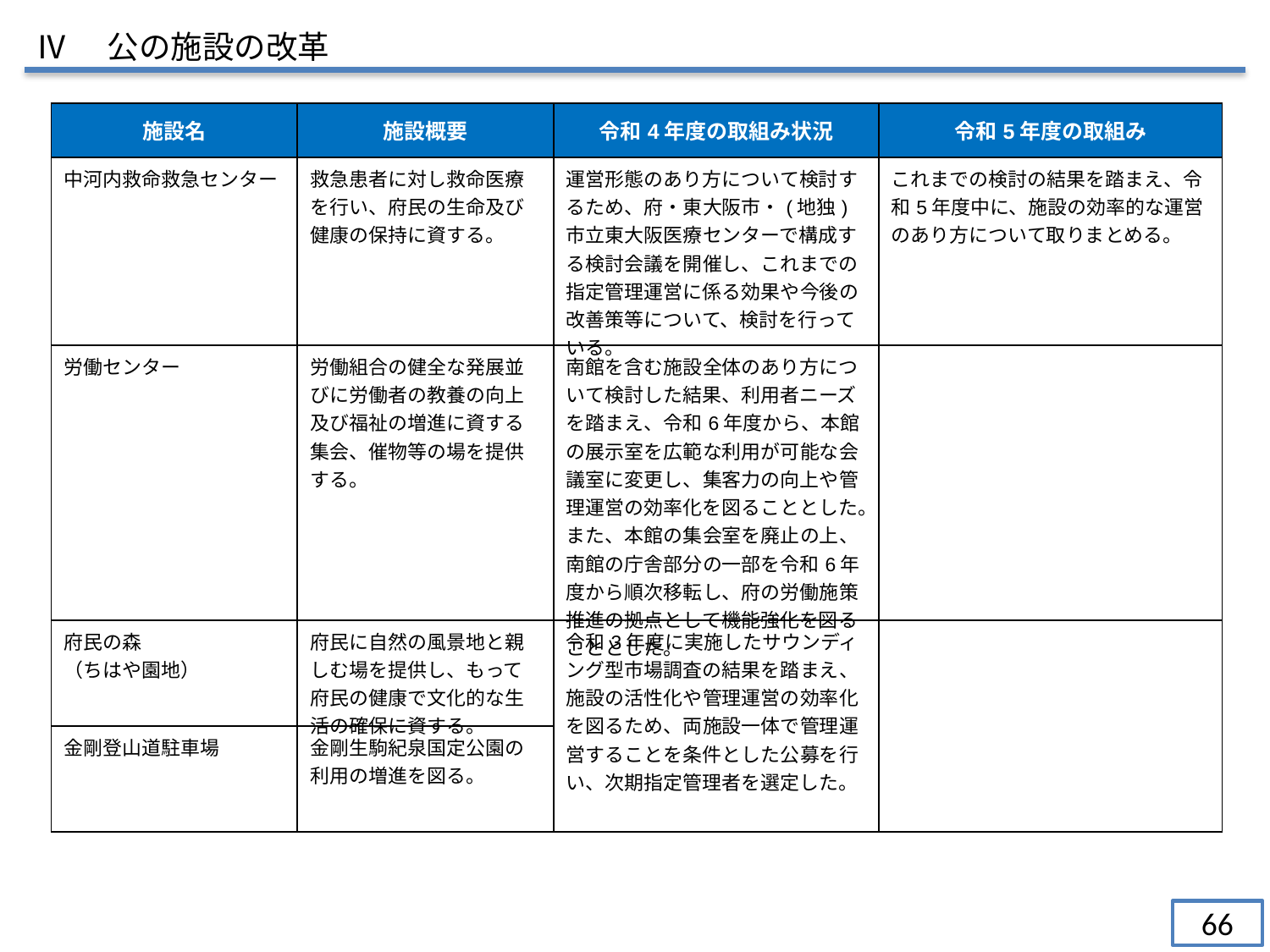

Ⅳ　公の施設の改革
| 施設名 | 施設概要 | 令和4年度の取組み状況 | 令和5年度の取組み |
| --- | --- | --- | --- |
| 中河内救命救急センター | 救急患者に対し救命医療を行い、府民の生命及び健康の保持に資する。 | 運営形態のあり方について検討するため、府・東大阪市・(地独)市立東大阪医療センターで構成する検討会議を開催し、これまでの指定管理運営に係る効果や今後の改善策等について、検討を行っている。 | これまでの検討の結果を踏まえ、令和5年度中に、施設の効率的な運営のあり方について取りまとめる。 |
| 労働センター | 労働組合の健全な発展並びに労働者の教養の向上及び福祉の増進に資する集会、催物等の場を提供する。 | 南館を含む施設全体のあり方について検討した結果、利用者ニーズを踏まえ、令和6年度から、本館の展示室を広範な利用が可能な会議室に変更し、集客力の向上や管理運営の効率化を図ることとした。 また、本館の集会室を廃止の上、南館の庁舎部分の一部を令和6年度から順次移転し、府の労働施策推進の拠点として機能強化を図ることとした。 |  |
| 府民の森 （ちはや園地） | 府民に自然の風景地と親しむ場を提供し、もって府民の健康で文化的な生活の確保に資する。 | 令和3年度に実施したサウンディング型市場調査の結果を踏まえ、 施設の活性化や管理運営の効率化を図るため、両施設一体で管理運営することを条件とした公募を行い、次期指定管理者を選定した。 |  |
| 金剛登山道駐車場 | 金剛生駒紀泉国定公園の利用の増進を図る。 |  |  |
66